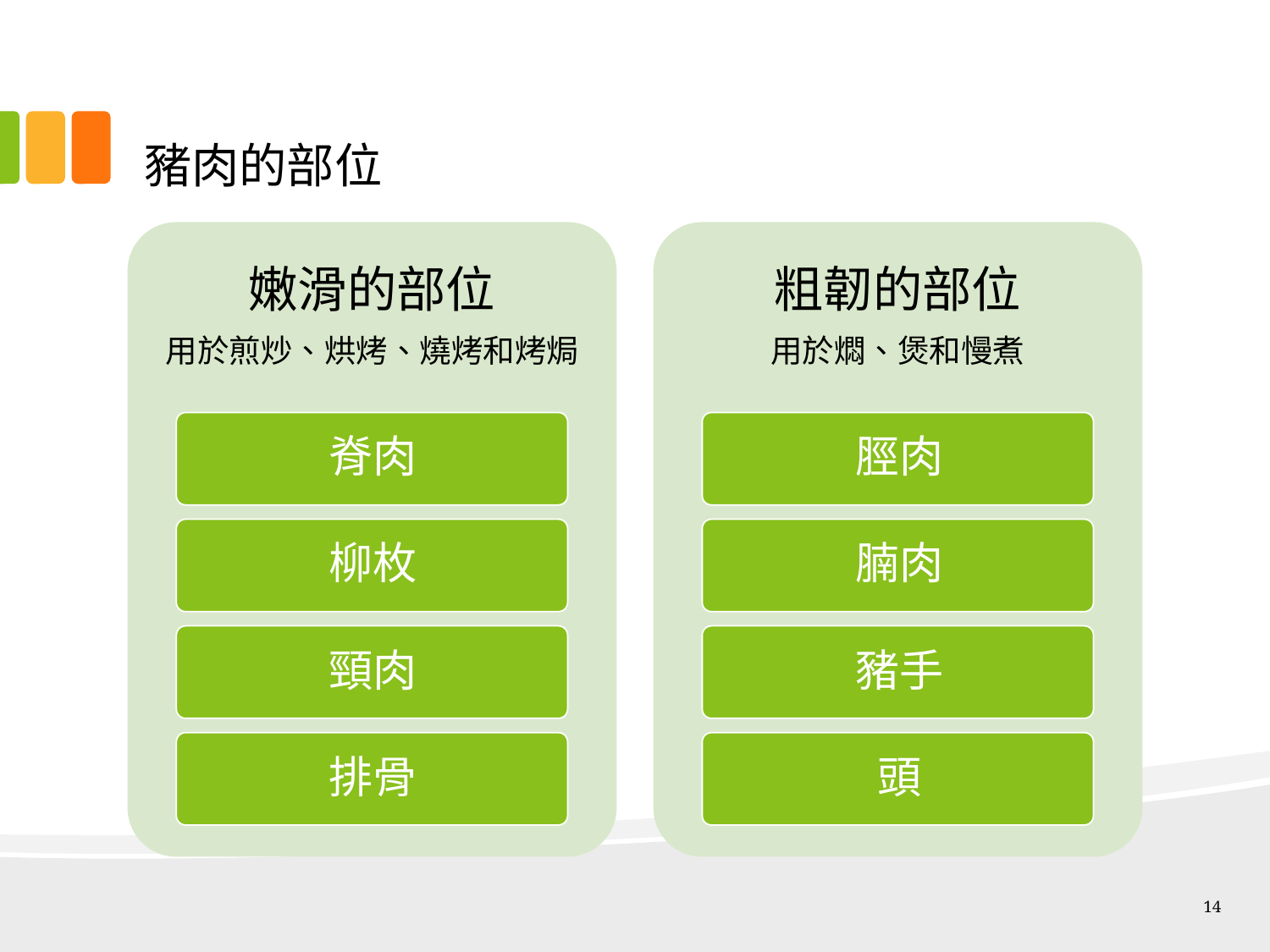

# 豬肉的部位
嫩滑的部位
用於煎炒、烘烤、燒烤和烤焗
脊肉
柳枚
頸肉
排骨
粗韌的部位
用於燜、煲和慢煮
脛肉
腩肉
豬手
頭
14